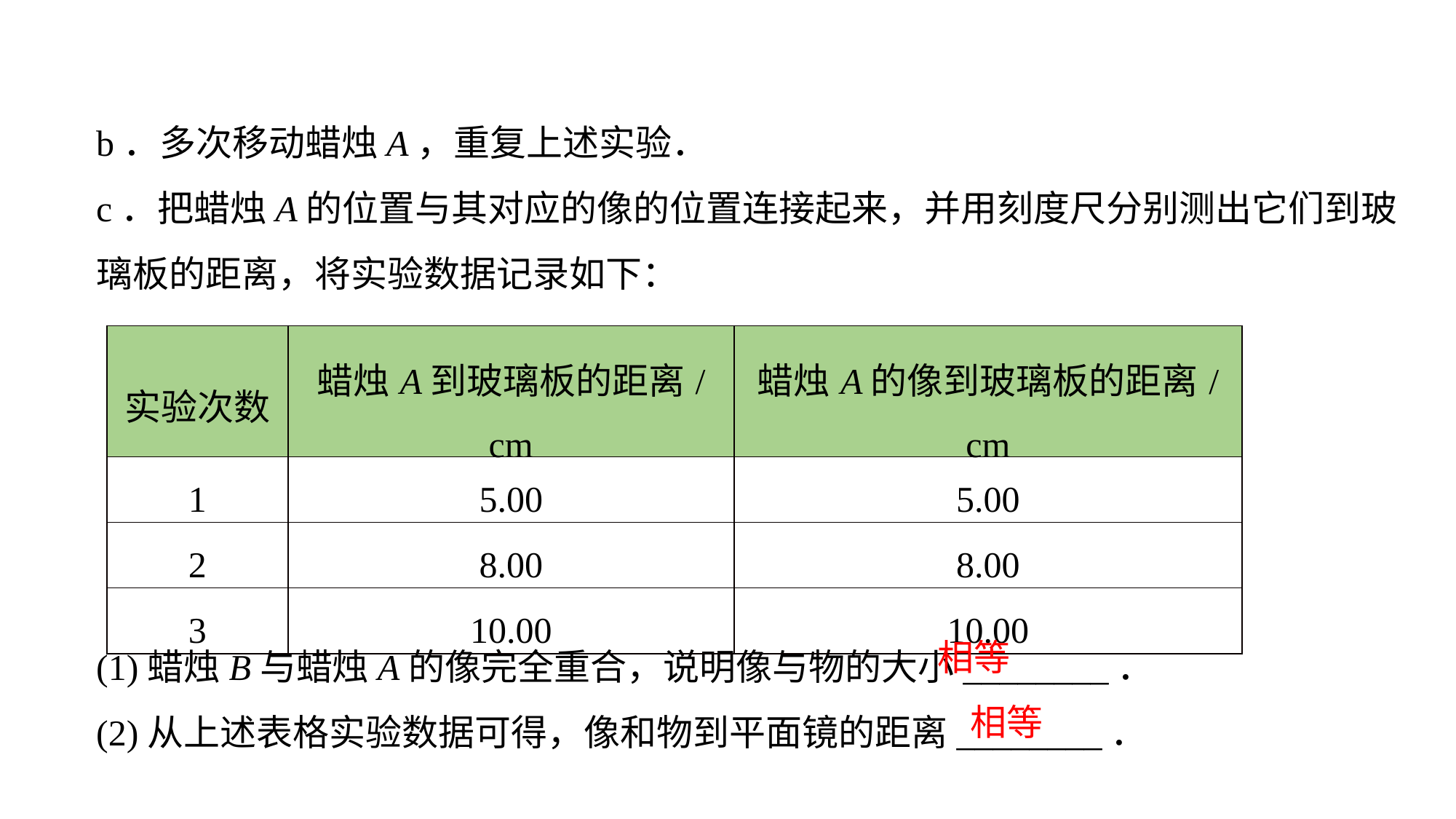

b．多次移动蜡烛A，重复上述实验．
c．把蜡烛A的位置与其对应的像的位置连接起来，并用刻度尺分别测出它们到玻璃板的距离，将实验数据记录如下：

(1)蜡烛B与蜡烛A的像完全重合，说明像与物的大小________．
(2)从上述表格实验数据可得，像和物到平面镜的距离________．
| 实验次数 | 蜡烛A到玻璃板的距离/cm | 蜡烛A的像到玻璃板的距离/cm |
| --- | --- | --- |
| 1 | 5.00 | 5.00 |
| 2 | 8.00 | 8.00 |
| 3 | 10.00 | 10.00 |
相等
相等